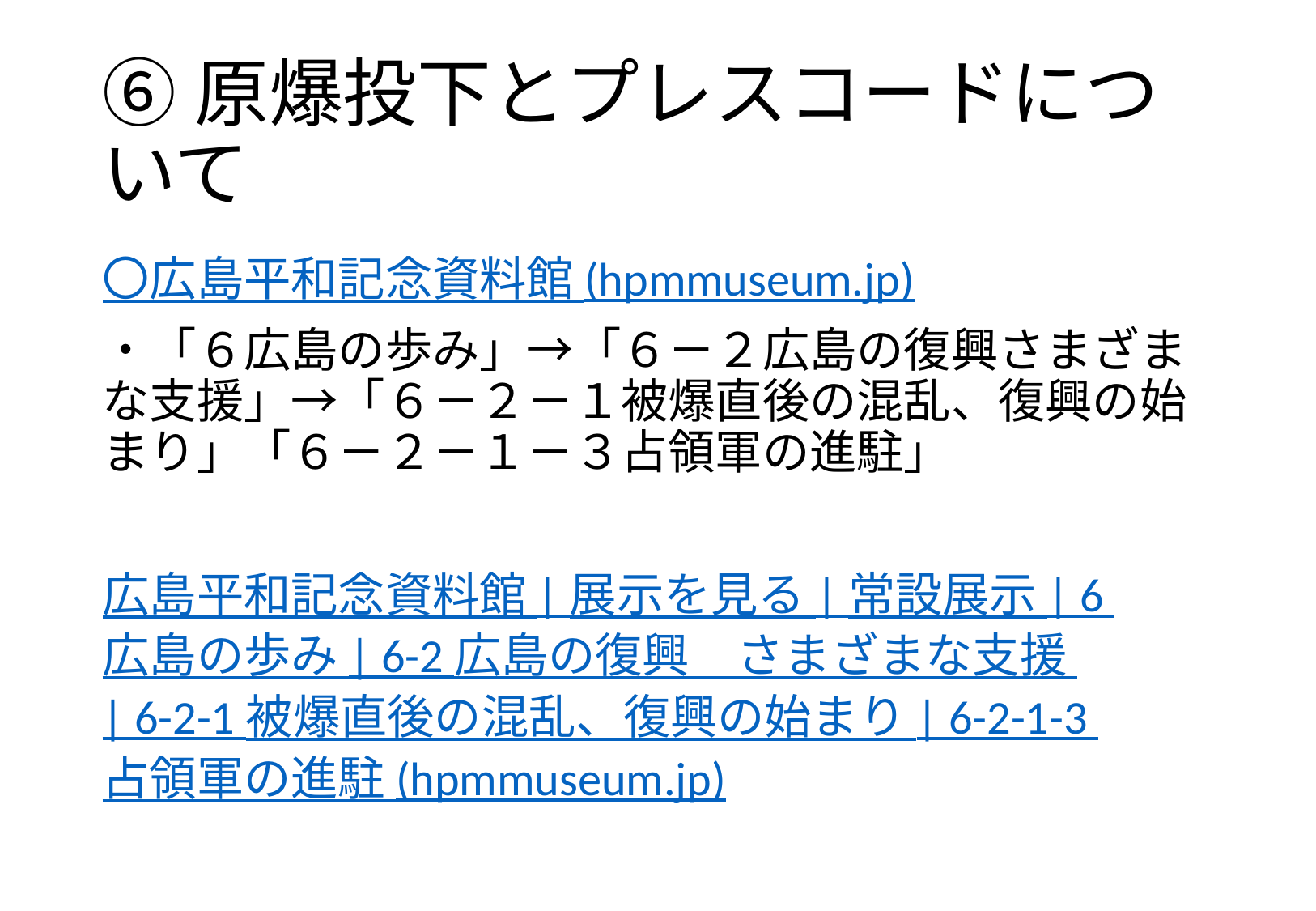

# ⑥原爆投下とプレスコードについて
〇広島平和記念資料館 (hpmmuseum.jp)
・「６広島の歩み」→「６－２広島の復興さまざまな支援」→「６－２－１被爆直後の混乱、復興の始まり」「６－２－１－３占領軍の進駐」

広島平和記念資料館 | 展示を見る | 常設展示 | 6 広島の歩み | 6-2 広島の復興　さまざまな支援 | 6-2-1 被爆直後の混乱、復興の始まり | 6-2-1-3 占領軍の進駐 (hpmmuseum.jp)